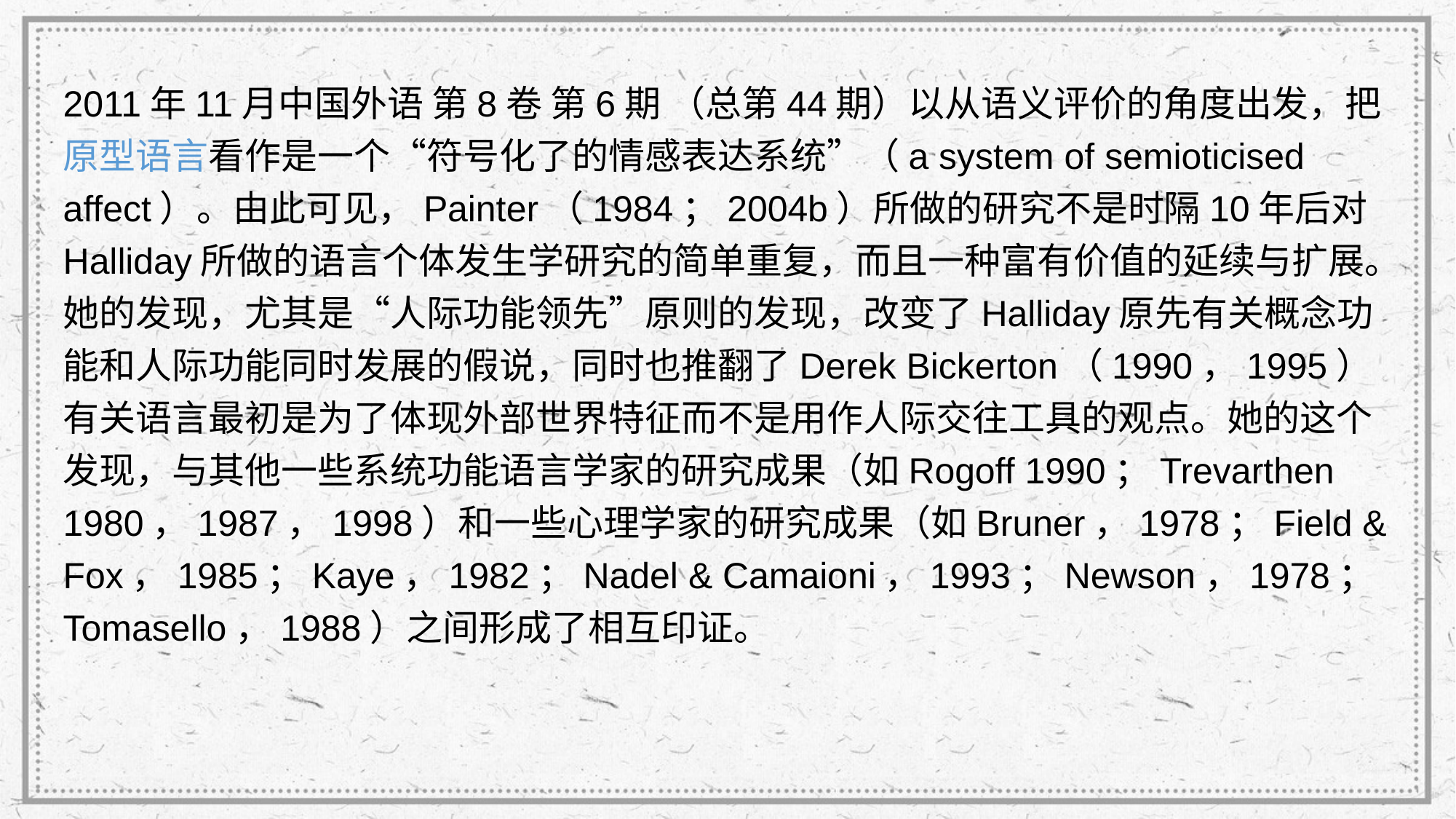

2011年11月中国外语 第8卷 第6期 （总第44期）以从语义评价的角度出发，把原型语言看作是一个“符号化了的情感表达系统”（a system of semioticised affect）。由此可见，Painter（1984；2004b）所做的研究不是时隔10年后对Halliday所做的语言个体发生学研究的简单重复，而且一种富有价值的延续与扩展。她的发现，尤其是“人际功能领先”原则的发现，改变了Halliday原先有关概念功能和人际功能同时发展的假说，同时也推翻了Derek Bickerton（1990，1995）有关语言最初是为了体现外部世界特征而不是用作人际交往工具的观点。她的这个发现，与其他一些系统功能语言学家的研究成果（如Rogoff 1990；Trevarthen 1980，1987，1998）和一些心理学家的研究成果（如Bruner，1978；Field & Fox，1985；Kaye，1982；Nadel & Camaioni，1993；Newson，1978；Tomasello，1988）之间形成了相互印证。